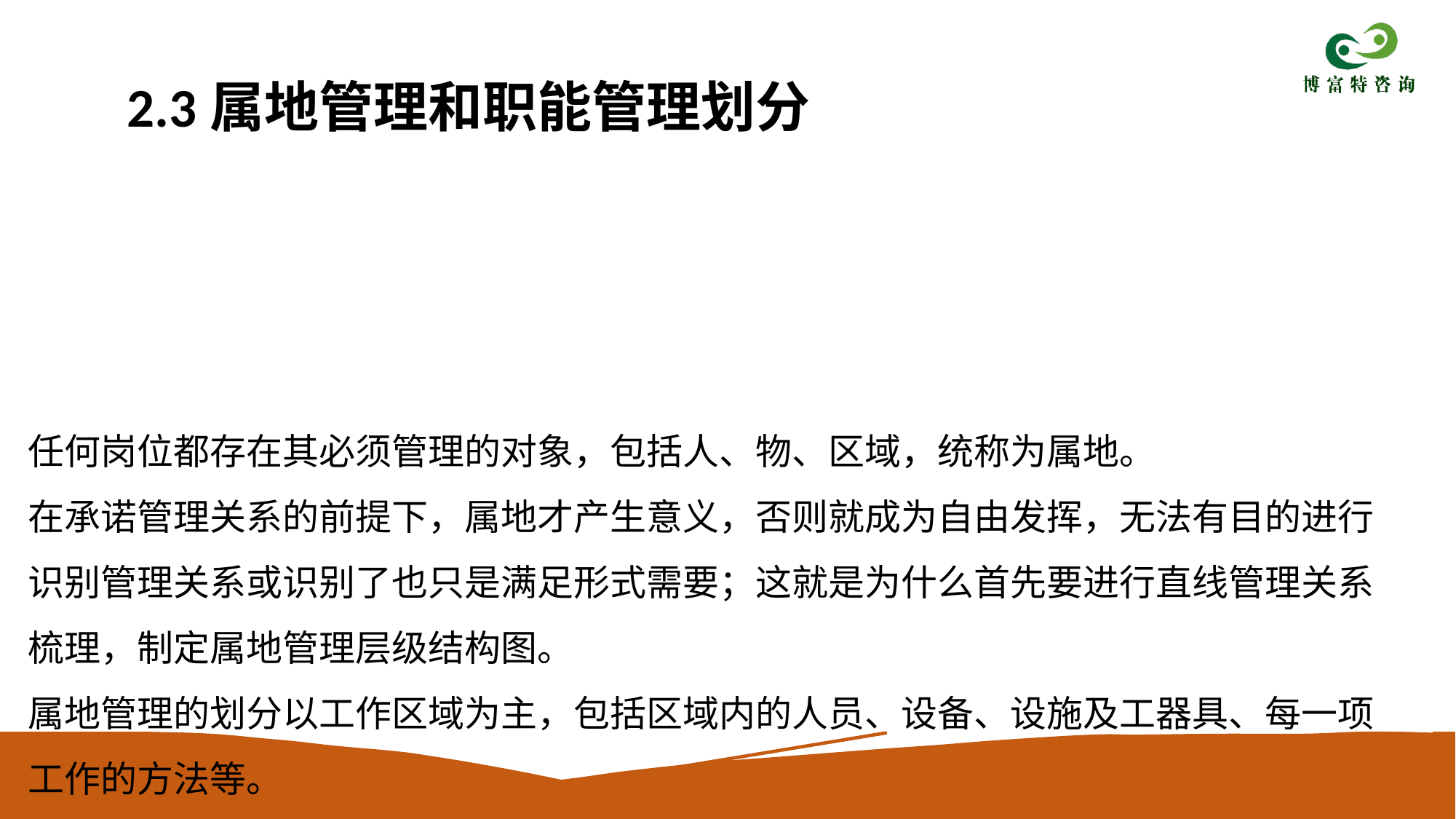

2.3属地管理和职能管理划分
# 任何岗位都存在其必须管理的对象，包括人、物、区域，统称为属地。
在承诺管理关系的前提下，属地才产生意义，否则就成为自由发挥，无法有目的进行识别管理关系或识别了也只是满足形式需要；这就是为什么首先要进行直线管理关系梳理，制定属地管理层级结构图。
属地管理的划分以工作区域为主，包括区域内的人员、设备、设施及工器具、每一项工作的方法等。
各单位需将本单位的管辖区分片落实到具体的责任人，做到公司所属的每一个人、每一片区域、每一个设备（设施）、每个工（器）具、每一块绿地、闲置地、承包商、每一种工作方法等在每一个时刻均有人负责管理。